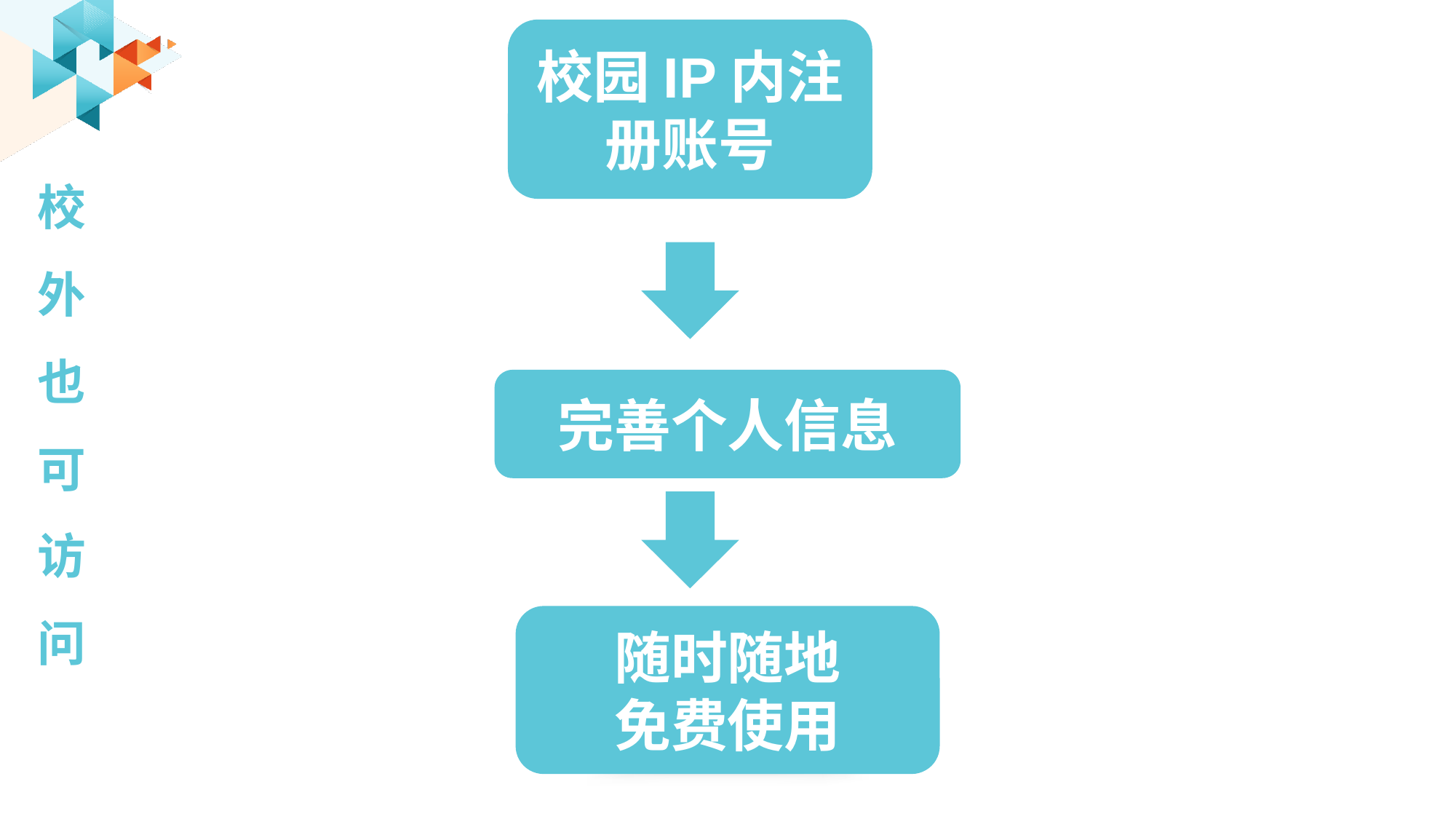

校
外
也
可
访
问
校园IP内注册账号

完善个人信息

随时随地
免费使用